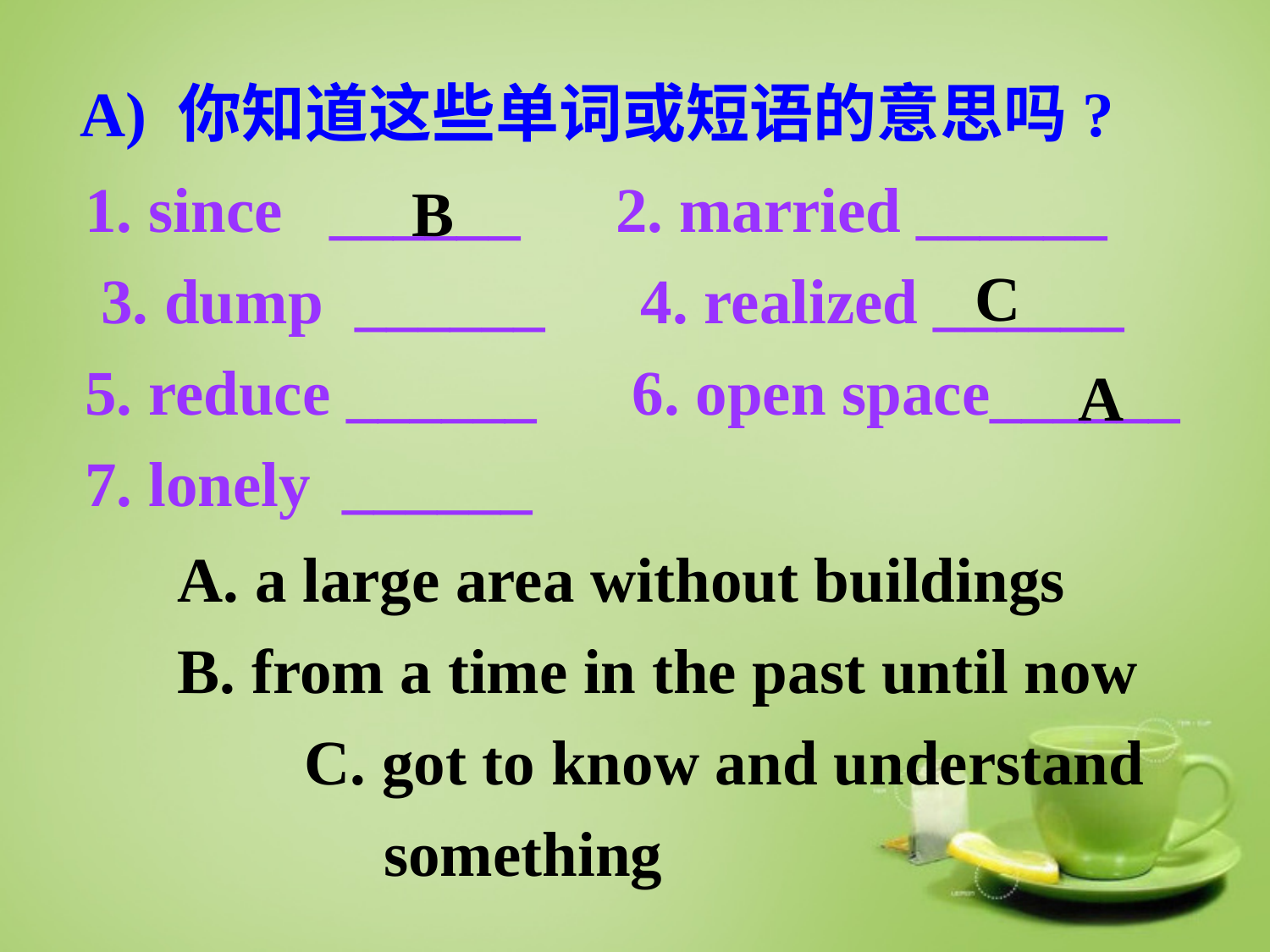

A) 你知道这些单词或短语的意思吗?
1. since   ______      2. married ______       3. dump  ______      4. realized ______    5. reduce ______      6. open space______
7. lonely  ______
B
C
A
A. a large area without buildings
B. from a time in the past until now
        C. got to know and understand
             something